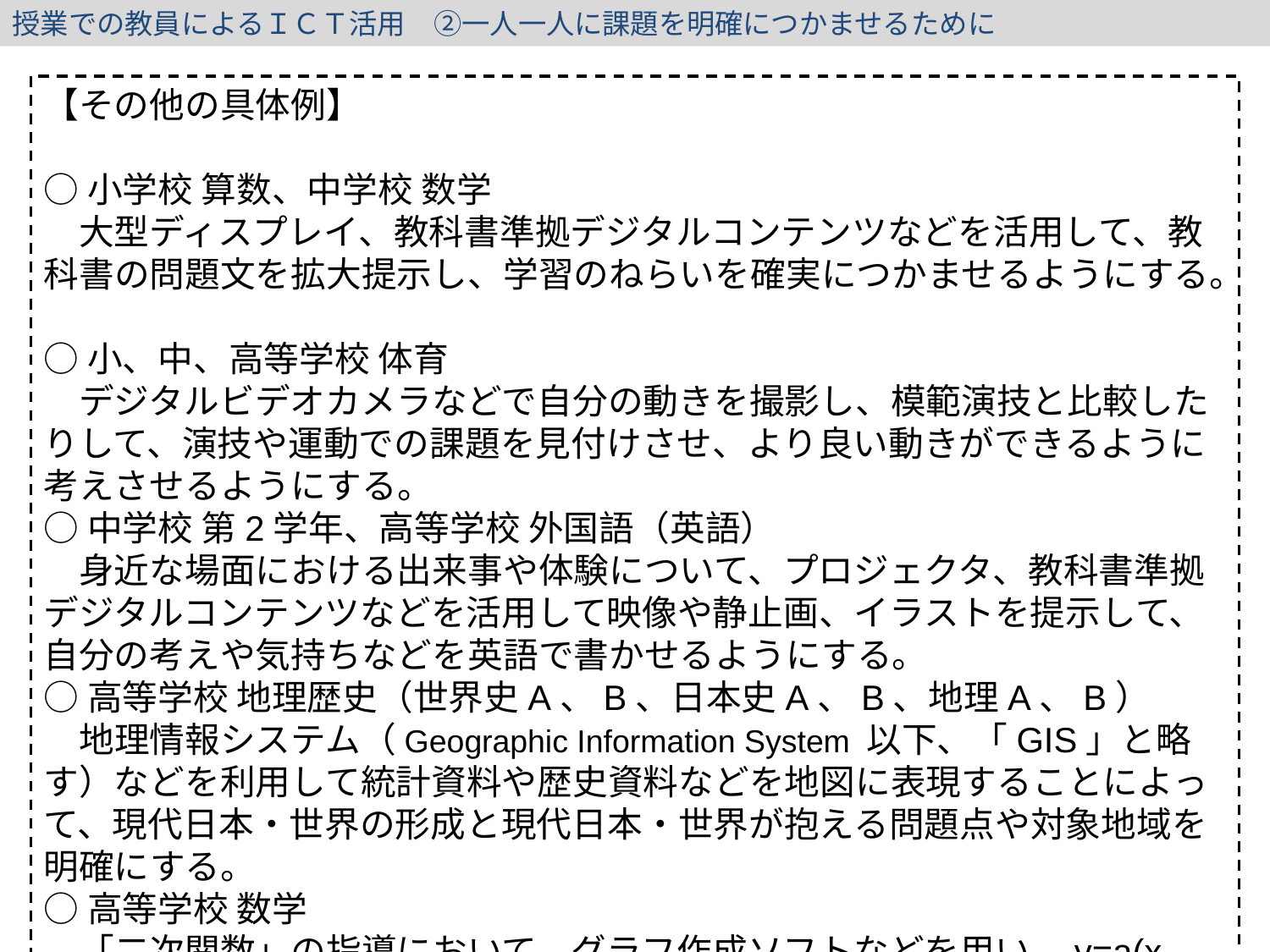

授業での教員によるＩＣＴ活用　②一人一人に課題を明確につかませるために
【その他の具体例】

○小学校 算数、中学校 数学
　大型ディスプレイ、教科書準拠デジタルコンテンツなどを活用して、教科書の問題文を拡大提示し、学習のねらいを確実につかませるようにする。
○小、中、高等学校 体育
　デジタルビデオカメラなどで自分の動きを撮影し、模範演技と比較したりして、演技や運動での課題を見付けさせ、より良い動きができるように考えさせるようにする。
○中学校 第2学年、高等学校 外国語（英語）
　身近な場面における出来事や体験について、プロジェクタ、教科書準拠デジタルコンテンツなどを活用して映像や静止画、イラストを提示して、自分の考えや気持ちなどを英語で書かせるようにする。
○高等学校 地理歴史（世界史A、B、日本史A、B、地理A、B）
　地理情報システム（Geographic Information System 以下、「GIS」と略す）などを利用して統計資料や歴史資料などを地図に表現することによって、現代日本・世界の形成と現代日本・世界が抱える問題点や対象地域を明確にする。
○高等学校 数学
　「二次関数」の指導において、グラフ作成ソフトなどを用い、y=a(x-p)2+qやy=ax2+bx+cのグラフから、頂点や対称軸の特徴を帰納的に見いださせる。
「教育の情報化に関する手引き」より